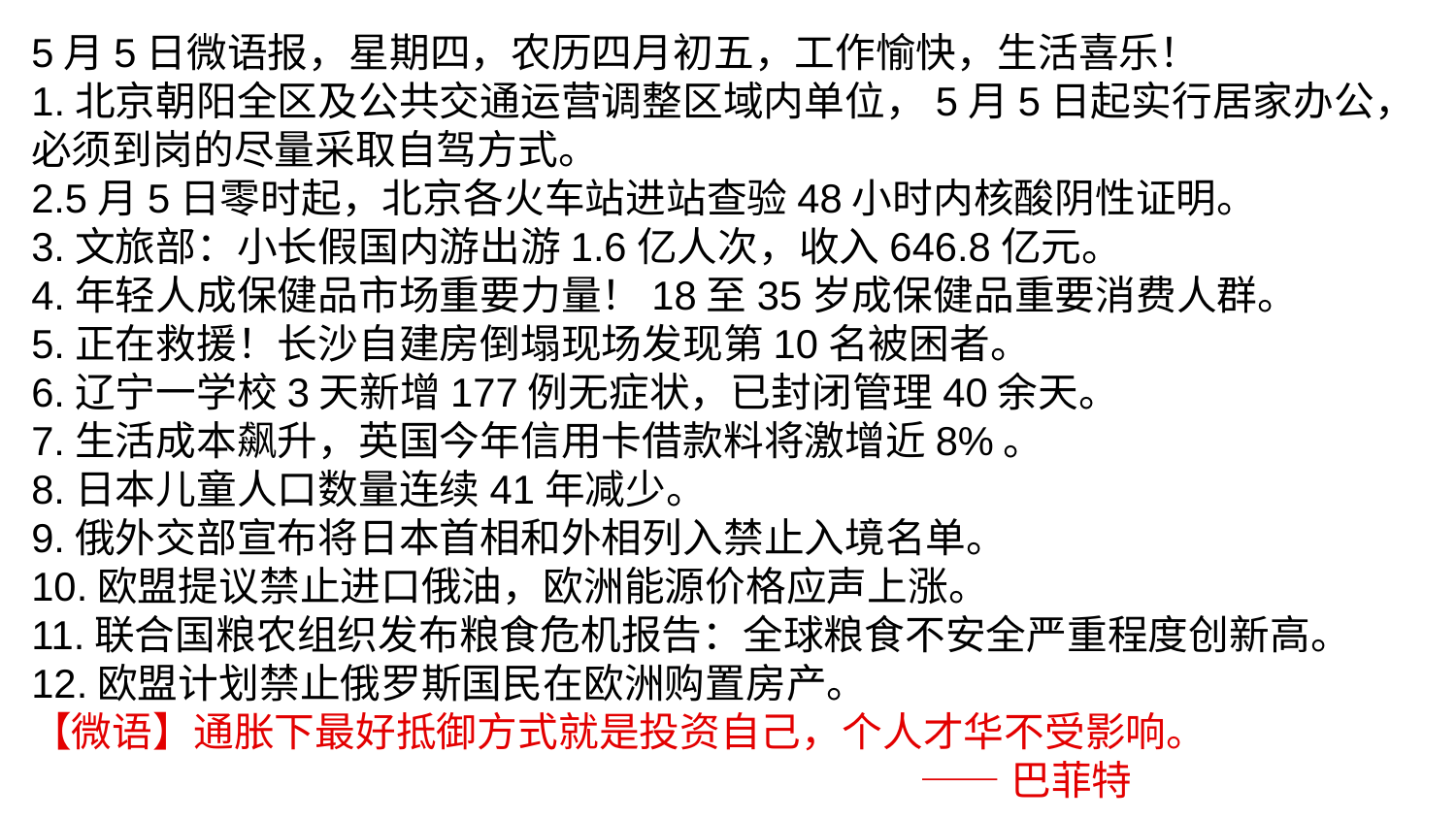

5月5日微语报，星期四，农历四月初五，工作愉快，生活喜乐！
1.北京朝阳全区及公共交通运营调整区域内单位，5月5日起实行居家办公，必须到岗的尽量采取自驾方式。
2.5月5日零时起，北京各火车站进站查验48小时内核酸阴性证明。
3.文旅部：小长假国内游出游1.6亿人次，收入646.8亿元。
4.年轻人成保健品市场重要力量！18至35岁成保健品重要消费人群。
5.正在救援！长沙自建房倒塌现场发现第10名被困者。
6.辽宁一学校3天新增177例无症状，已封闭管理40余天。
7.生活成本飙升，英国今年信用卡借款料将激增近8%。
8.日本儿童人口数量连续41年减少。
9.俄外交部宣布将日本首相和外相列入禁止入境名单。
10.欧盟提议禁止进口俄油，欧洲能源价格应声上涨。
11.联合国粮农组织发布粮食危机报告：全球粮食不安全严重程度创新高。
12.欧盟计划禁止俄罗斯国民在欧洲购置房产。
【微语】通胀下最好抵御方式就是投资自己，个人才华不受影响。
                                                                                                   ——巴菲特